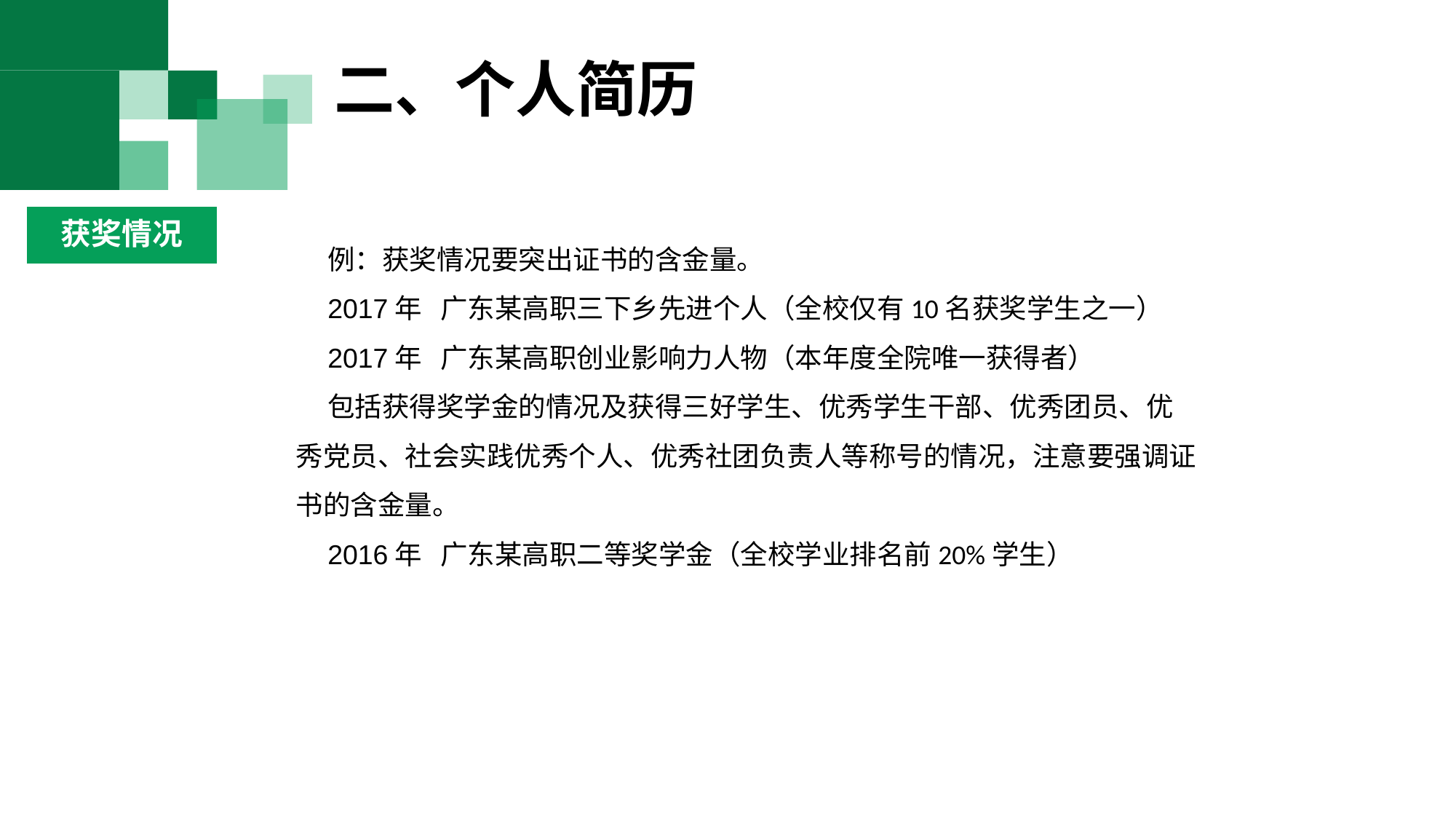

二、个人简历

获奖情况
例：获奖情况要突出证书的含金量。
2017年   广东某高职三下乡先进个人（全校仅有10名获奖学生之一）
2017年   广东某高职创业影响力人物（本年度全院唯一获得者）
包括获得奖学金的情况及获得三好学生、优秀学生干部、优秀团员、优秀党员、社会实践优秀个人、优秀社团负责人等称号的情况，注意要强调证书的含金量。
2016年   广东某高职二等奖学金（全校学业排名前20%学生）